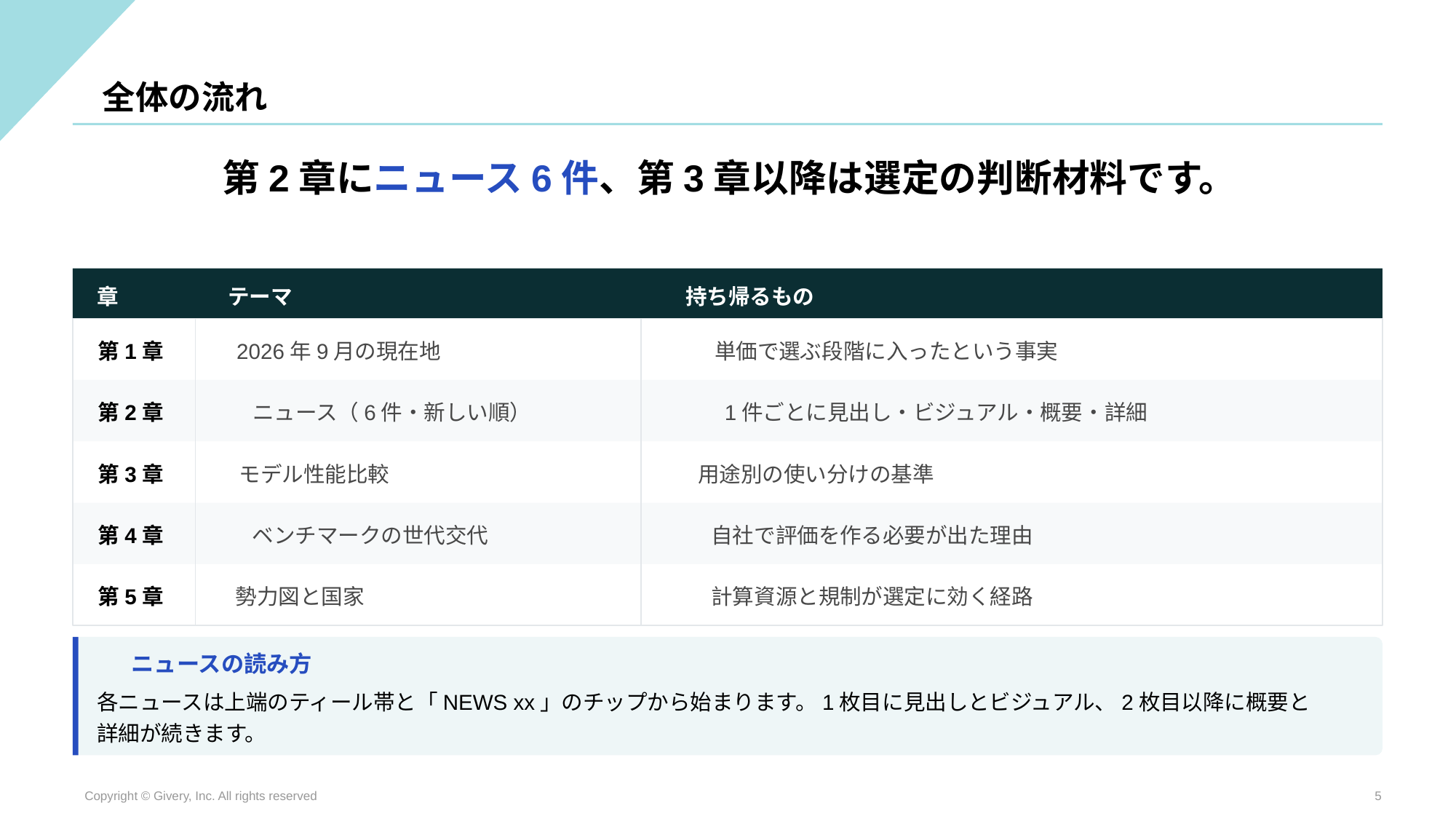

全体の流れ

第2章にニュース6件、第3章以降は選定の判断材料です。

章
テーマ
持ち帰るもの

第1章
2026年9月の現在地
単価で選ぶ段階に入ったという事実

第2章
ニュース（6件・新しい順）
1件ごとに見出し・ビジュアル・概要・詳細

第3章
モデル性能比較
用途別の使い分けの基準

第4章
ベンチマークの世代交代
自社で評価を作る必要が出た理由

第5章
勢力図と国家
計算資源と規制が選定に効く経路

ニュースの読み方
各ニュースは上端のティール帯と「NEWS xx」のチップから始まります。1枚目に見出しとビジュアル、2枚目以降に概要と
詳細が続きます。
Copyright © Givery, Inc. All rights reserved
5